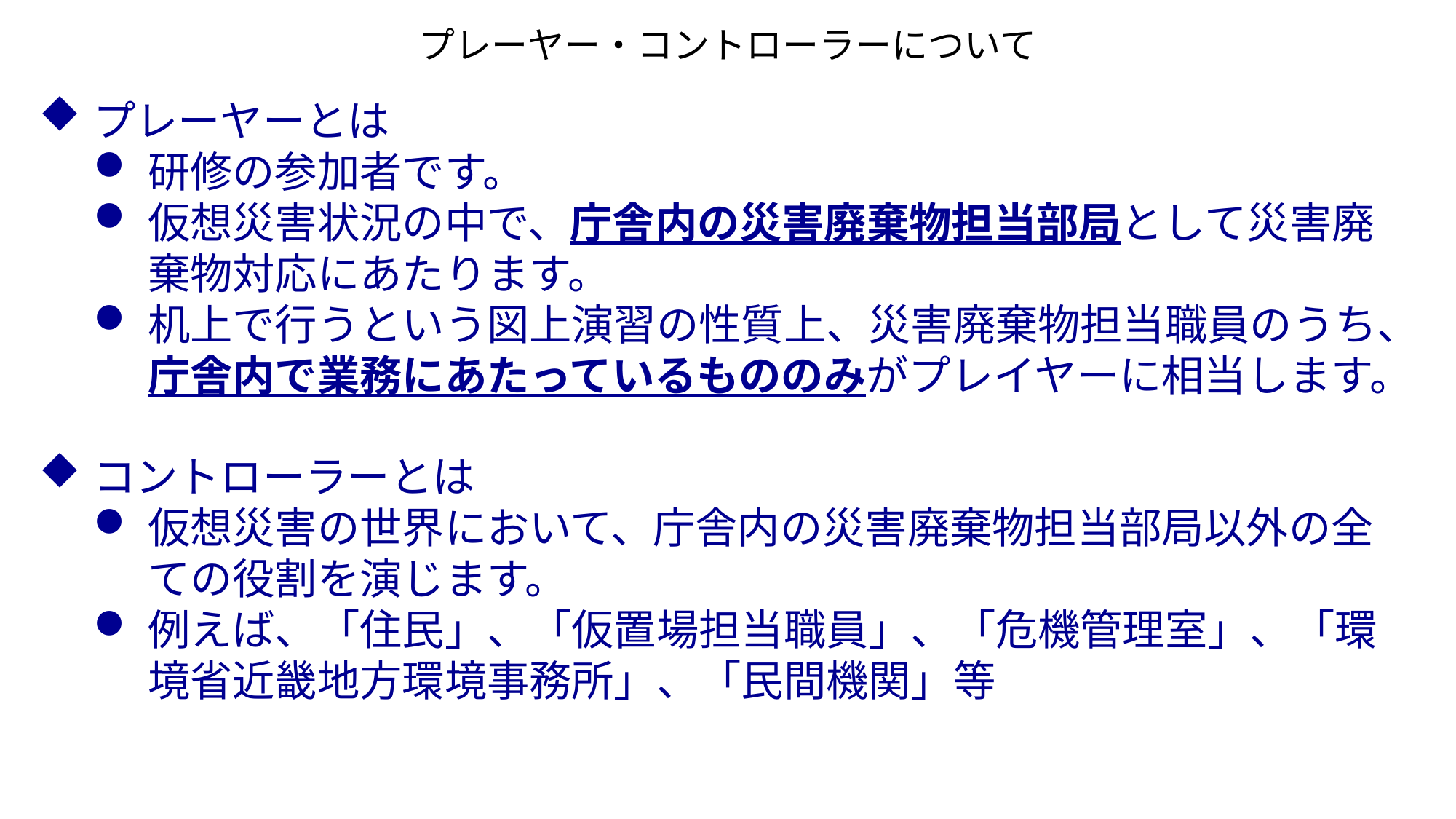

# プレーヤー・コントローラーについて

プレーヤーとは
研修の参加者です。
仮想災害状況の中で、庁舎内の災害廃棄物担当部局として災害廃棄物対応にあたります。
机上で行うという図上演習の性質上、災害廃棄物担当職員のうち、庁舎内で業務にあたっているもののみがプレイヤーに相当します。

コントローラーとは
仮想災害の世界において、庁舎内の災害廃棄物担当部局以外の全ての役割を演じます。
例えば、「住民」、「仮置場担当職員」、「危機管理室」、「環境省近畿地方環境事務所」、「民間機関」等